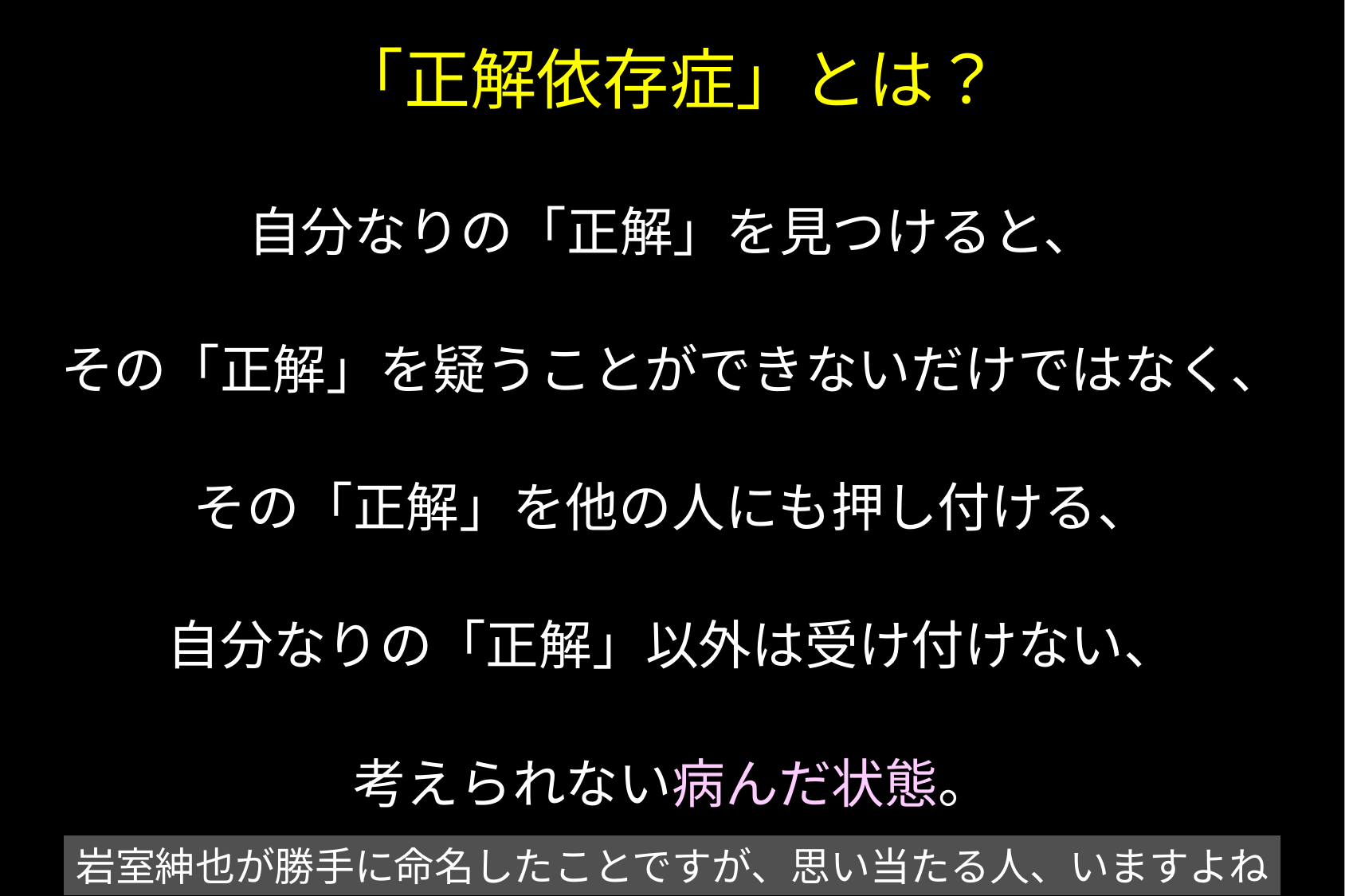

# 「正解依存症」とは？
自分なりの「正解」を見つけると、
その「正解」を疑うことができないだけではなく、
その「正解」を他の人にも押し付ける、
自分なりの「正解」以外は受け付けない、
考えられない病んだ状態。
岩室紳也が勝手に命名したことですが、思い当たる人、いますよね